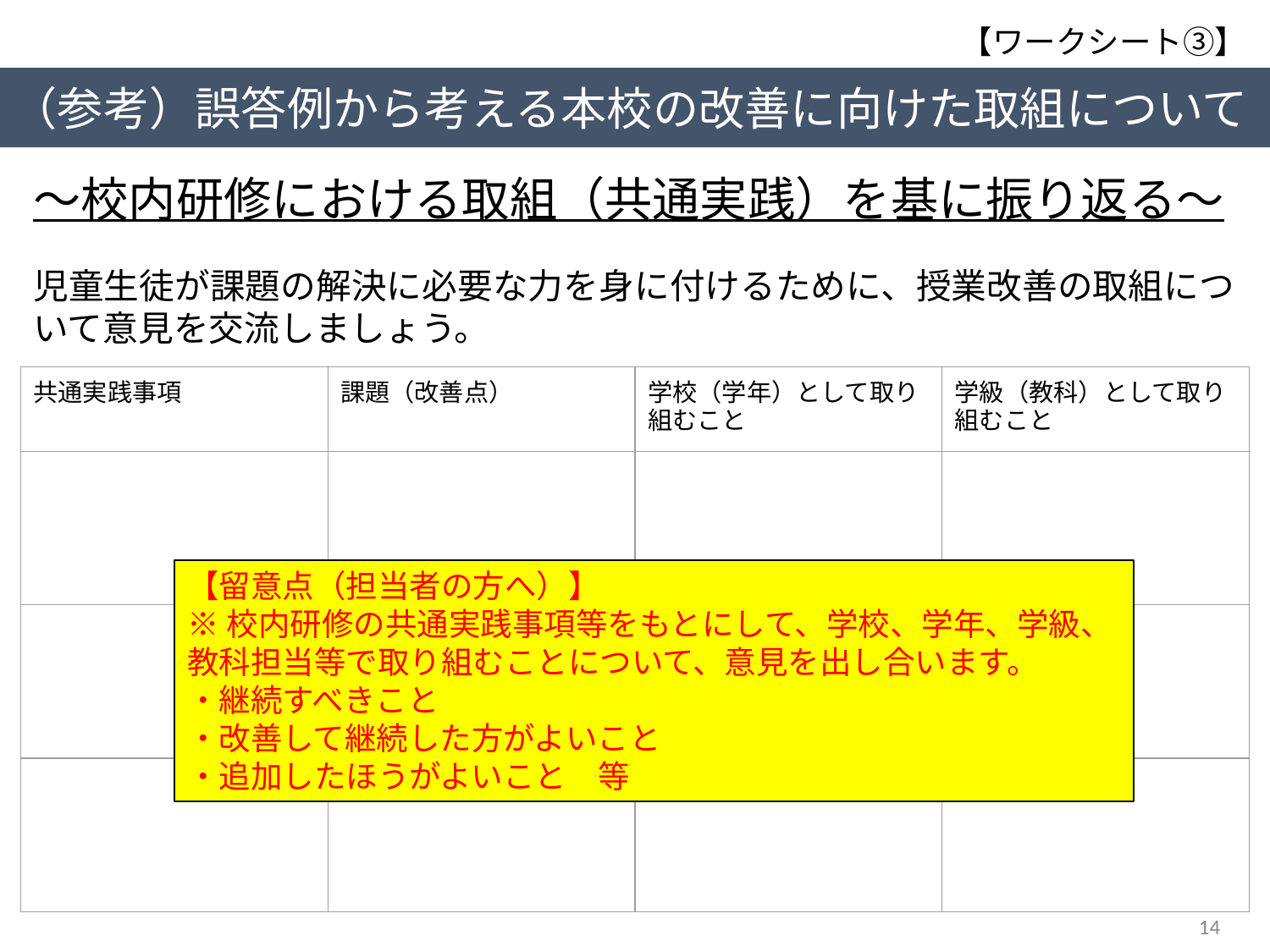

【ワークシート③】

（参考）誤答例から考える本校の改善に向けた取組について
誤答例から考える本校の改善に向けた取組について②１
～校内研修における取組（共通実践）を基に振り返る～
児童生徒が課題の解決に必要な力を身に付けるために、授業改善の取組について意見を交流しましょう。
| 共通実践事項 | 課題（改善点） | 学校（学年）として取り組むこと | 学級（教科）として取り組むこと |
| --- | --- | --- | --- |
|  |  |  |  |
|  |  |  |  |
|  |  |  |  |
【留意点（担当者の方へ）】
※校内研修の共通実践事項等をもとにして、学校、学年、学級、教科担当等で取り組むことについて、意見を出し合います。
・継続すべきこと
・改善して継続した方がよいこと
・追加したほうがよいこと　等
14